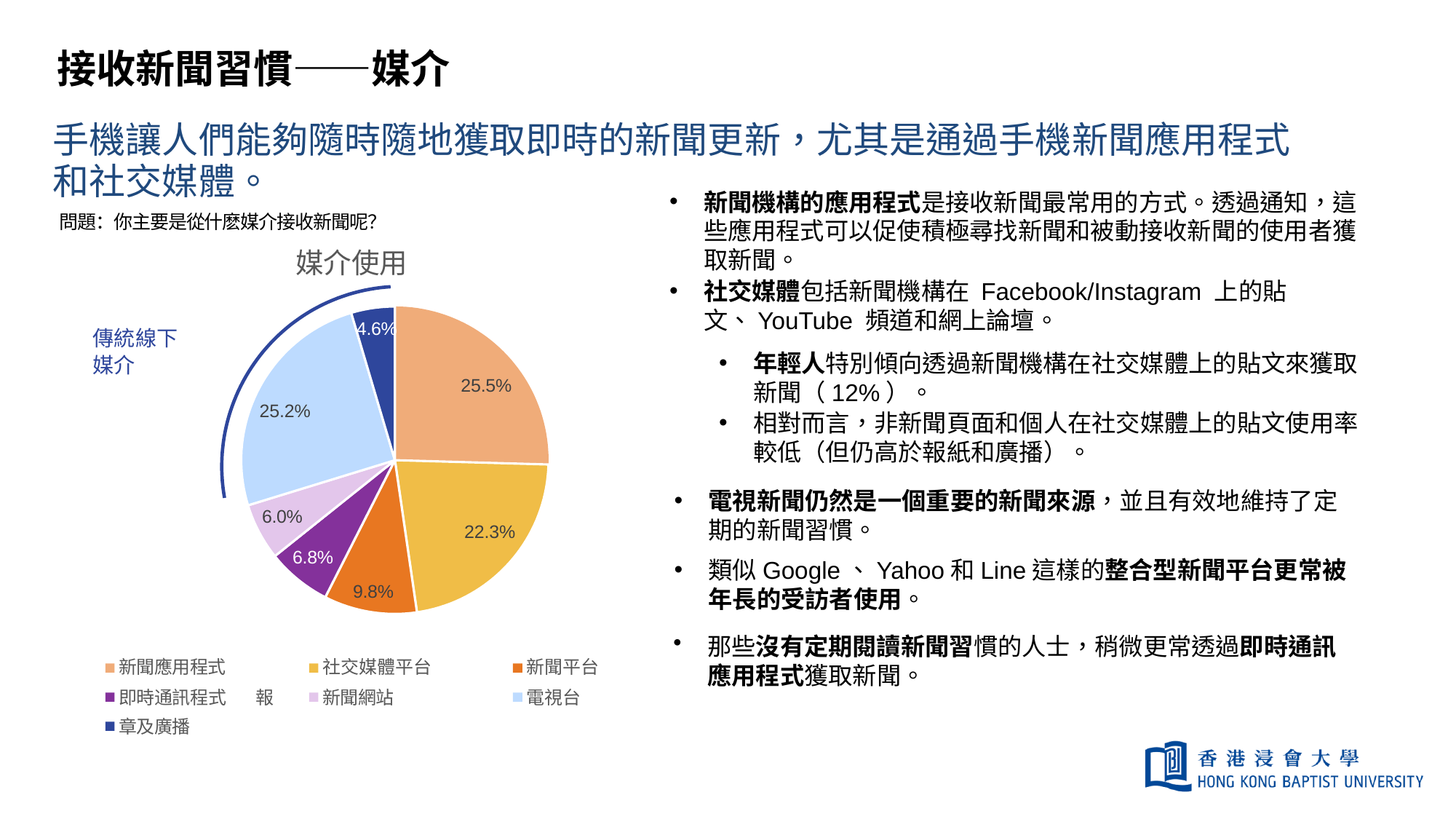

# 接收新聞習慣——媒介

手機讓人們能夠隨時隨地獲取即時的新聞更新，尤其是通過手機新聞應用程式和社交媒體。

新聞機構的應用程式是接收新聞最常用的方式。透過通知，這些應用程式可以促使積極尋找新聞和被動接收新聞的使用者獲取新聞。
問題：你主要是從什麽媒介接收新聞呢？
媒介使用
社交媒體包括新聞機構在 Facebook/Instagram 上的貼文、YouTube 頻道和網上論壇。

4.6%
傳統線下
媒介
年輕人特別傾向透過新聞機構在社交媒體上的貼文來獲取新聞（12%）。
相對而言，非新聞頁面和個人在社交媒體上的貼文使用率較低（但仍高於報紙和廣播）。
25.5%
25.2%
電視新聞仍然是一個重要的新聞來源，並且有效地維持了定期的新聞習慣。
6.0%
22.3%
6.8%
類似Google、Yahoo和Line這樣的整合型新聞平台更常被年長的受訪者使用。
9.8%
那些沒有定期閱讀新聞習慣的人士，稍微更常透過即時通訊應用程式獲取新聞。
新聞應用程式
即時通訊程式        報章及廣播
社交媒體平台
新聞網站
新聞平台
電視台